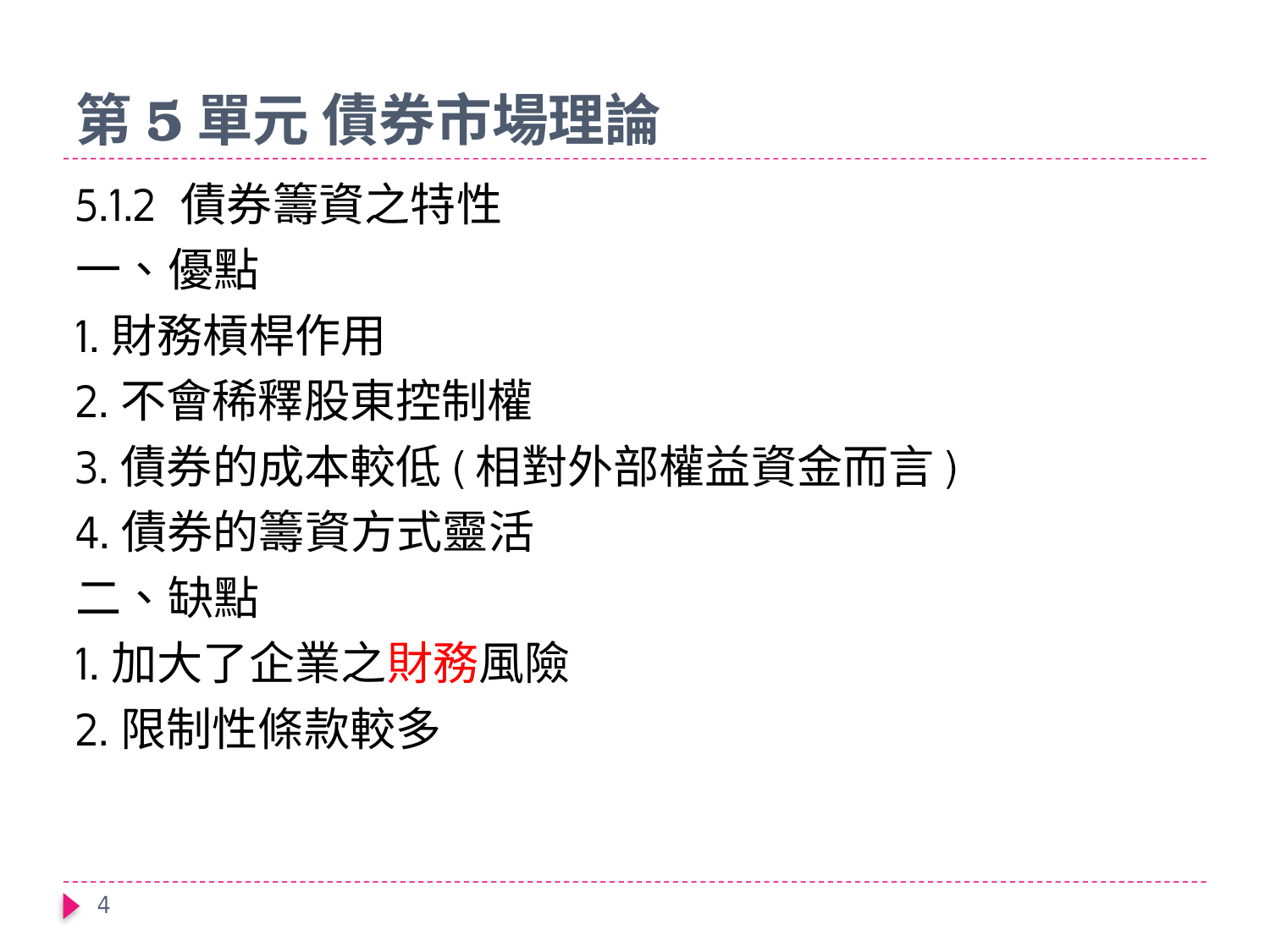

# 第5單元 債券市場理論
5.1.2 債券籌資之特性
一、優點
1.財務槓桿作用
2.不會稀釋股東控制權
3.債券的成本較低(相對外部權益資金而言)
4.債券的籌資方式靈活
二、缺點
1.加大了企業之財務風險
2.限制性條款較多

4